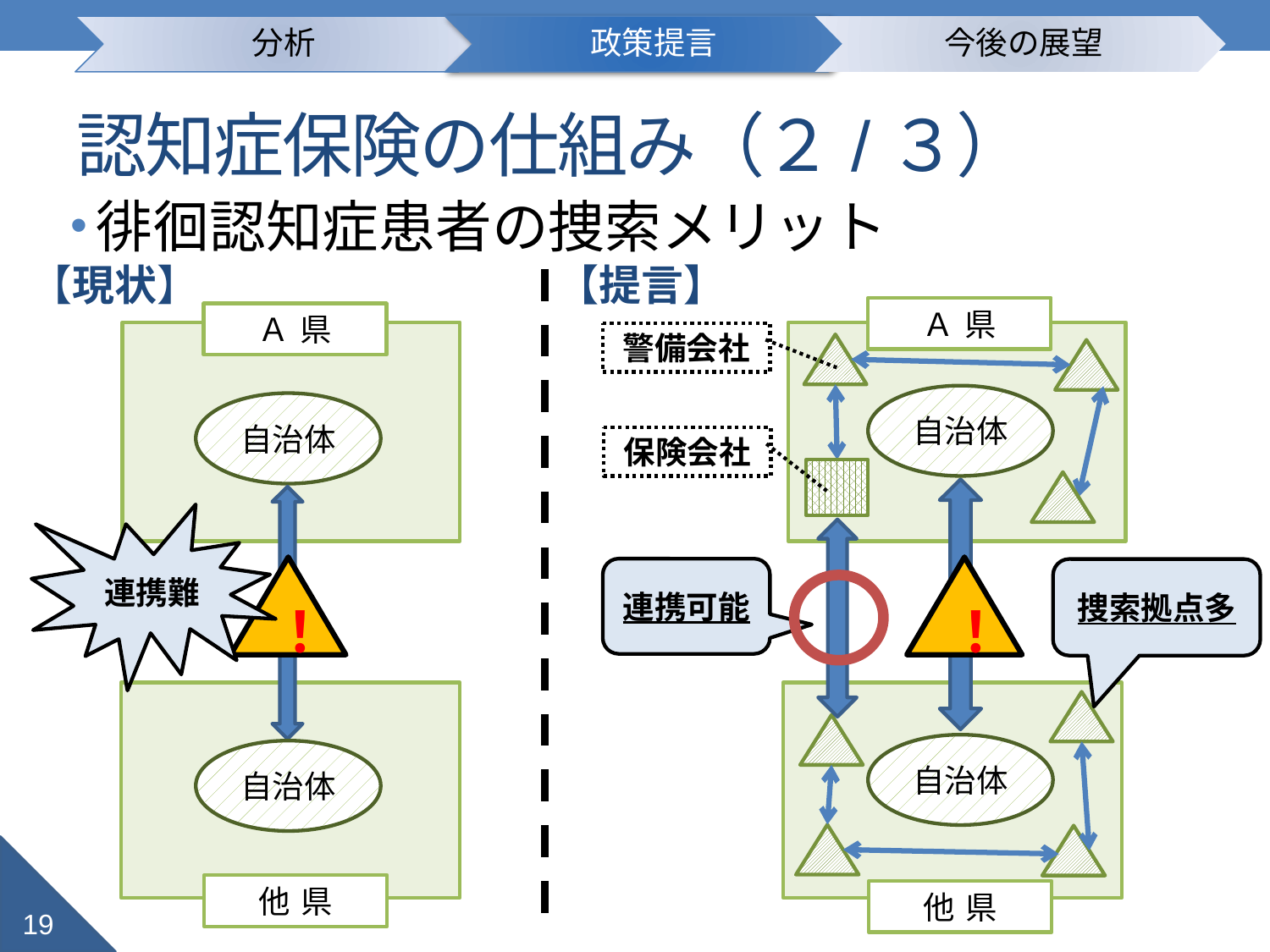

分析
政策提言
今後の展望
# 認知症保険の仕組み（２/３）
徘徊認知症患者の捜索メリット

【提言】
【現状】
Ａ県
Ａ県

警備会社

自治体
自治体
保険会社

連携難

！
！
連携可能
捜索拠点多

自治体
自治体

19
他県
他県